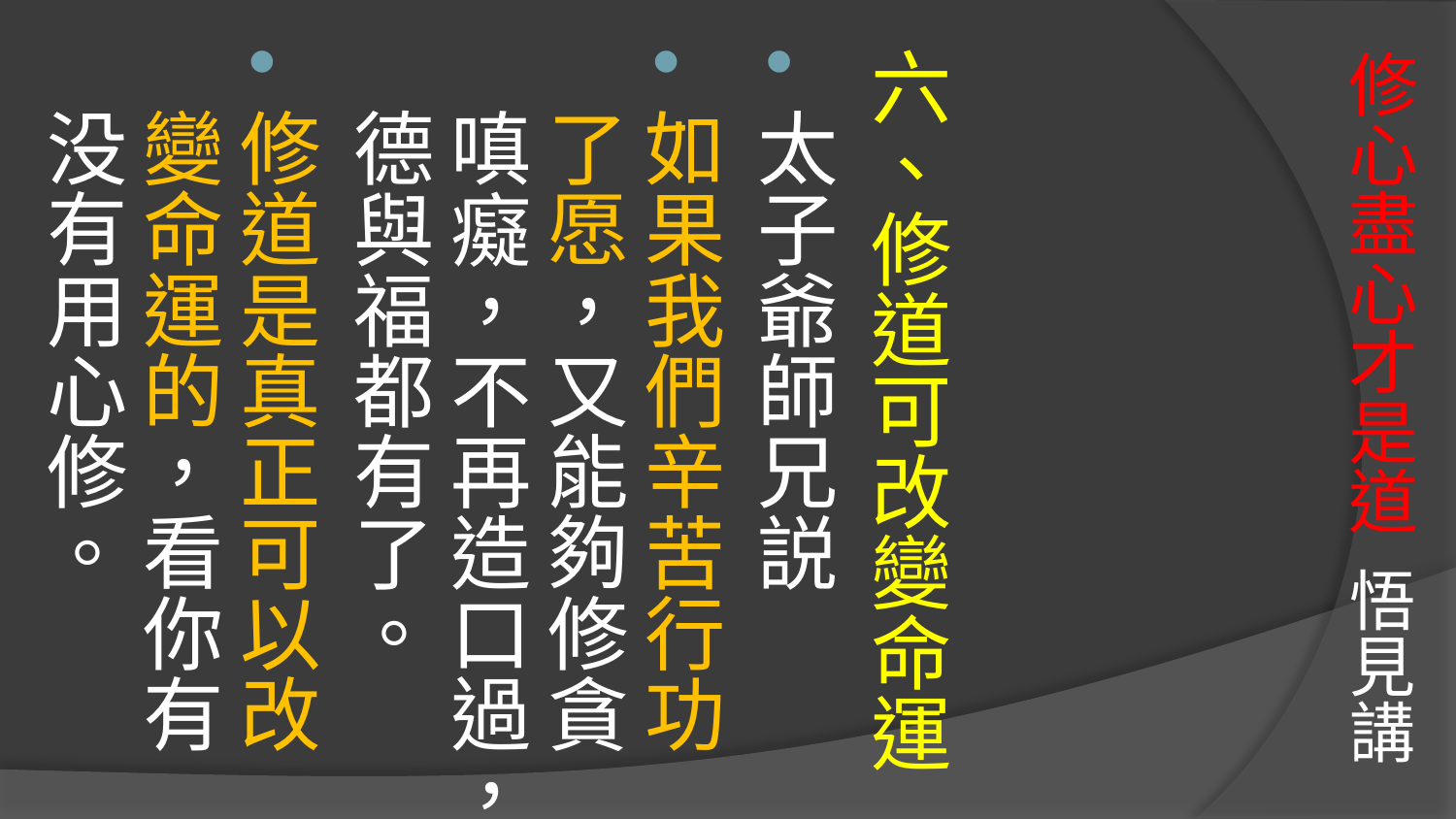

# 修心盡心才是道  悟見講
六、修道可改變命運
太子爺師兄説
如果我們辛苦行功了愿，又能夠修貪嗔癡，不再造口過，德與福都有了。
修道是真正可以改變命運的，看你有没有用心修。